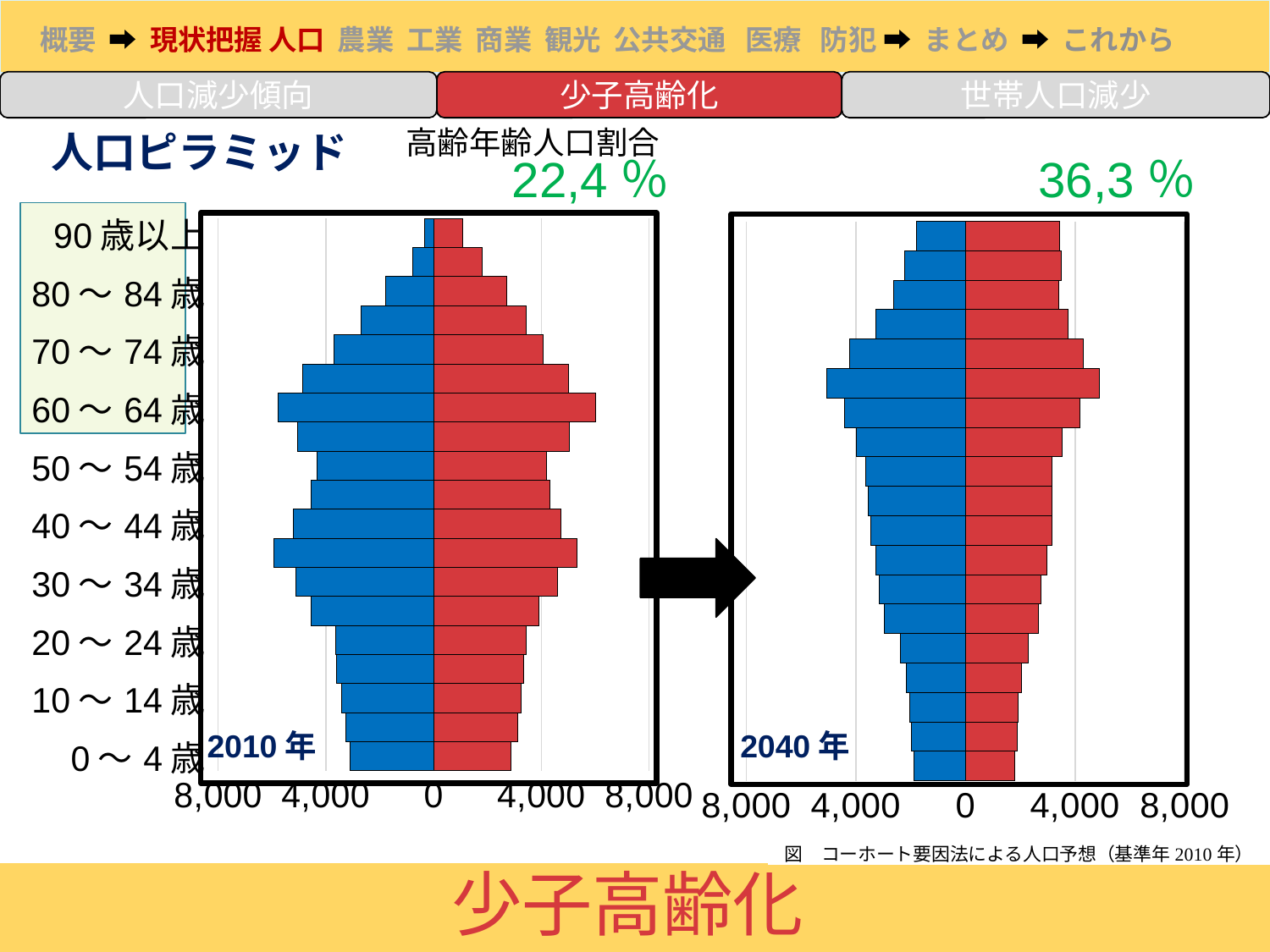

人口減少傾向
少子高齢化
世帯人口減少
高齢年齢人口割合
　人口ピラミッド
22,4％
36,3％

### Chart

| Category | 男 | 女 |
|---|---|---|
| 0～4歳 | -3103.0 | 2856.0 |
| 5～9歳 | -3252.0 | 3116.0 |
| 10～14歳 | -3425.0 | 3262.0 |
| 15～19歳 | -3592.0 | 3333.0 |
| 20～24歳 | -3630.0 | 3422.0 |
| 25～29歳 | -4534.0 | 3917.0 |
| 30～34歳 | -5104.0 | 4587.0 |
| 35～39歳 | -5923.0 | 5334.0 |
| 40～44歳 | -5212.0 | 4721.0 |
| 45～49歳 | -4544.0 | 4305.0 |
| 50～54歳 | -4337.0 | 4203.0 |
| 55～59歳 | -5058.0 | 5055.0 |
| 60～64歳 | -5757.0 | 6021.0 |
| 65～69歳 | -4863.0 | 5015.0 |
| 70～74歳 | -3689.0 | 4069.0 |
| 75～79歳 | -2706.0 | 3433.0 |
| 80～84歳 | -1785.0 | 2717.0 |
| 85～89歳 | -761.0 | 1804.0 |
| 90歳以上 | -325.0 | 1068.0 |

### Chart

| Category | 男 | 女 |
|---|---|---|
| 0～4歳 | -1889.35527355291 | 1792.3871298291508 |
| 5～9歳 | -1969.55123487262 | 1878.734493506996 |
| 10～14歳 | -2032.04604547279 | 1931.0091878722194 |
| 15～19歳 | -2152.29776900637 | 2054.034132675857 |
| 20～24歳 | -2385.85124775577 | 2301.3237225630323 |
| 25～29歳 | -2960.7650083929 | 2672.4117854070623 |
| 30～34歳 | -3139.03304880394 | 2754.3495851210455 |
| 35～39歳 | -3274.78523925479 | 2982.113382064084 |
| 40～44歳 | -3464.01915610813 | 3163.9952507895523 |
| 45～49歳 | -3557.51721130164 | 3157.057525144124 |
| 50～54歳 | -3640.65173513777 | 3164.3276169129545 |
| 55～59歳 | -3980.39744934633 | 3513.7958161609113 |
| 60～64歳 | -4413.5667734688 | 4166.890902455192 |
| 65～69歳 | -5056.92741246631 | 4892.081338367537 |
| 70～74歳 | -4222.10044613535 | 4315.964268251788 |
| 75～79歳 | -3281.99225316634 | 3755.409645699758 |
| 80～84歳 | -2623.21193231682 | 3393.6254114613334 |
| 85～89歳 | -2212.08786300509 | 3489.4141178903465 |
| 90歳以上 | -1800.21639398457 | 3436.849374204736 |

2010年
2040年
図　コーホート要因法による人口予想（基準年2010年）
少子高齢化